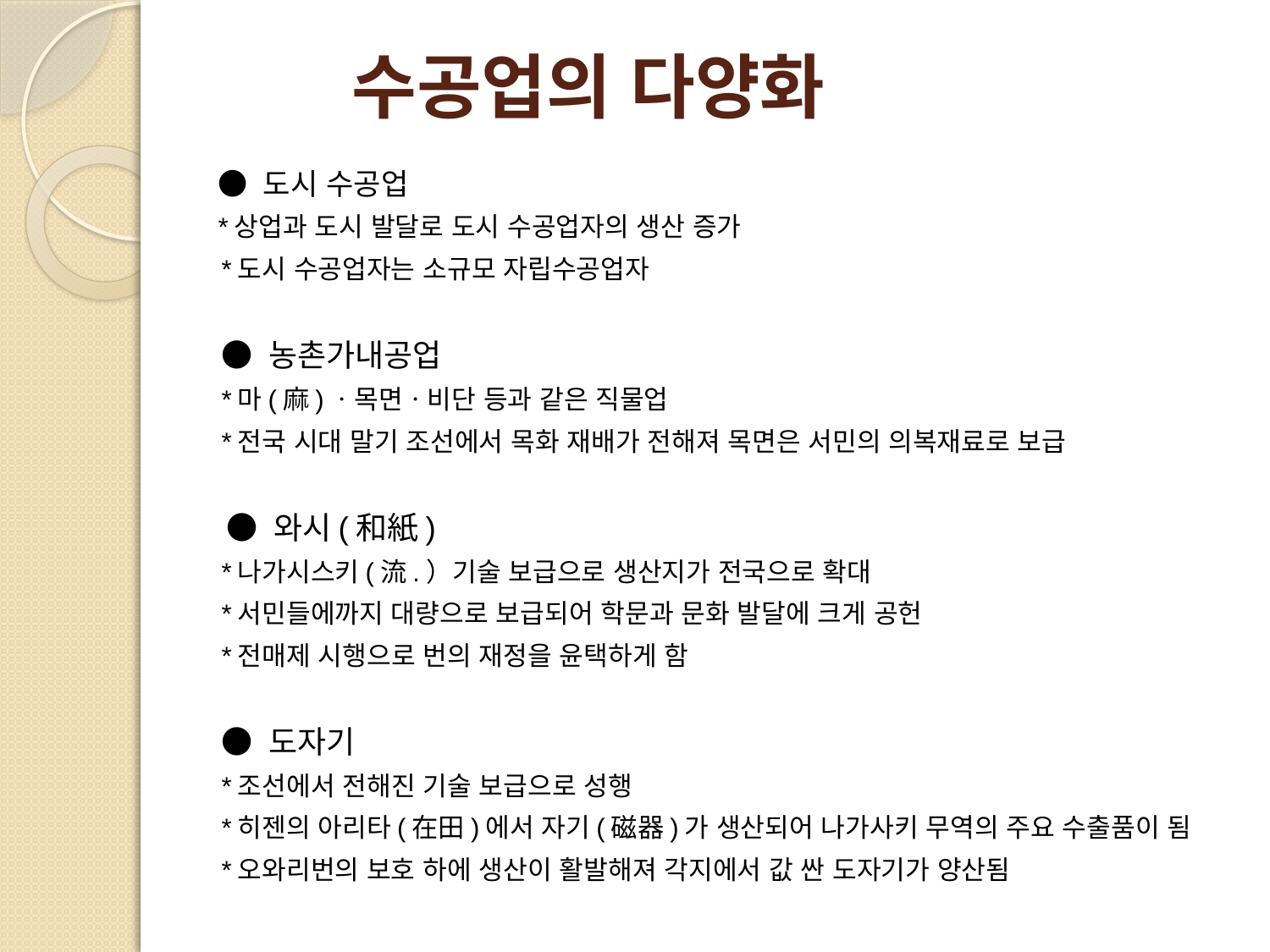

# 수공업의 다양화
    ● 도시 수공업
    *상업과 도시 발달로 도시 수공업자의 생산 증가
    *도시 수공업자는 소규모 자립수공업자

    ● 농촌가내공업
    *마(麻)ㆍ목면ㆍ비단 등과 같은 직물업
    *전국 시대 말기 조선에서 목화 재배가 전해져 목면은 서민의 의복재료로 보급

    ● 와시(和紙)
    *나가시스키(流.）기술 보급으로 생산지가 전국으로 확대
    *서민들에까지 대량으로 보급되어 학문과 문화 발달에 크게 공헌
    *전매제 시행으로 번의 재정을 윤택하게 함

    ● 도자기
    *조선에서 전해진 기술 보급으로 성행
    *히젠의 아리타(在田)에서 자기(磁器)가 생산되어 나가사키 무역의 주요 수출품이 됨
    *오와리번의 보호 하에 생산이 활발해져 각지에서 값 싼 도자기가 양산됨